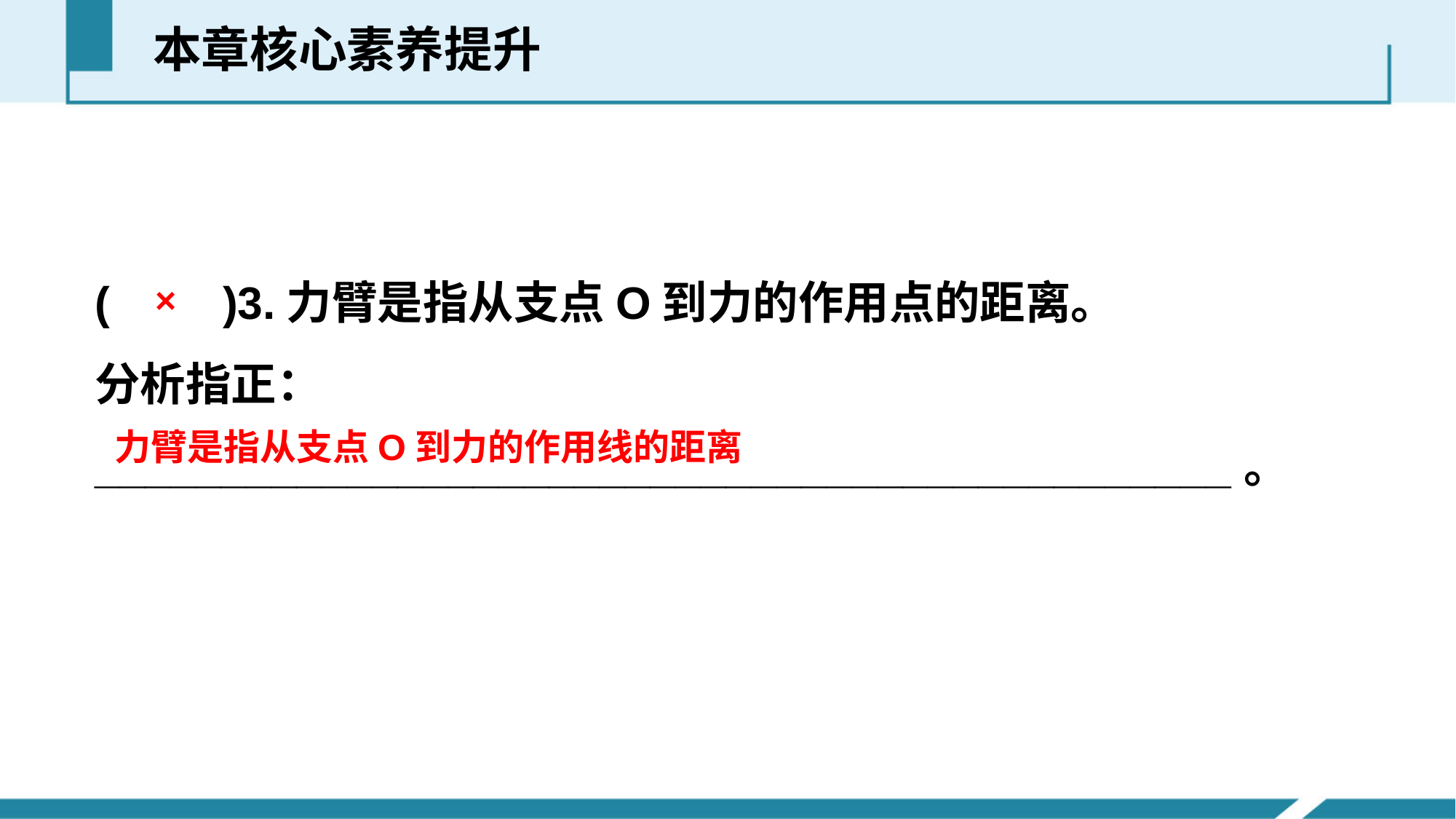

本章核心素养提升
(　　)3.力臂是指从支点O到力的作用点的距离。
分析指正：_____________________________________________。
×
力臂是指从支点O到力的作用线的距离